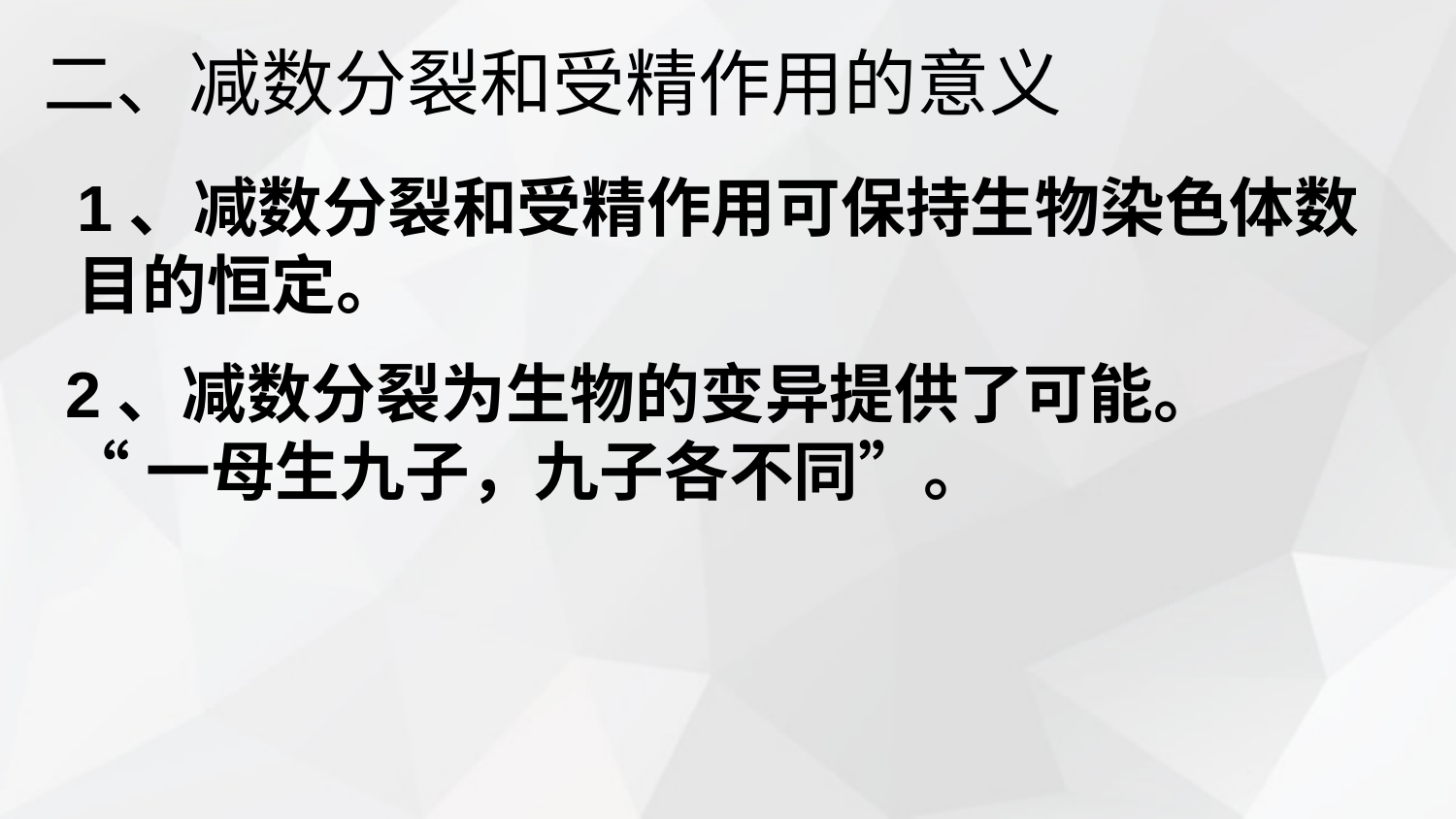

二、减数分裂和受精作用的意义
1、减数分裂和受精作用可保持生物染色体数目的恒定。
2、减数分裂为生物的变异提供了可能。
“一母生九子，九子各不同”。